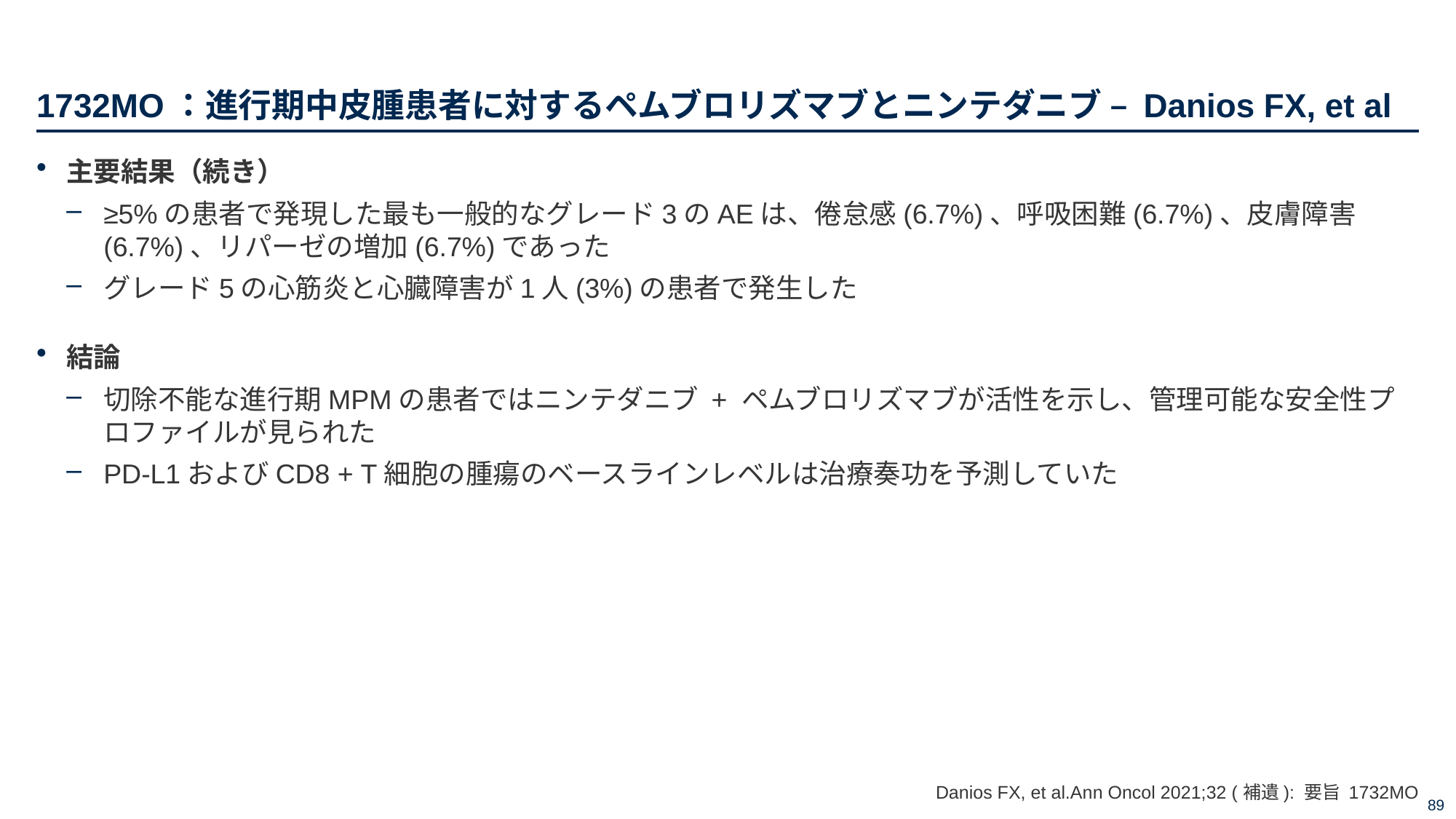

# 1732MO：進行期中皮腫患者に対するペムブロリズマブとニンテダニブ – Danios FX, et al
主要結果（続き）
≥5%の患者で発現した最も一般的なグレード3のAEは、倦怠感(6.7%)、呼吸困難(6.7%)、皮膚障害(6.7%)、リパーゼの増加(6.7%)であった
グレード5の心筋炎と心臓障害が1人(3%)の患者で発生した
結論
切除不能な進行期MPMの患者ではニンテダニブ + ペムブロリズマブが活性を示し、管理可能な安全性プロファイルが見られた
PD-L1およびCD8 + T細胞の腫瘍のベースラインレベルは治療奏功を予測していた
Danios FX, et al.Ann Oncol 2021;32 (補遺): 要旨 1732MO